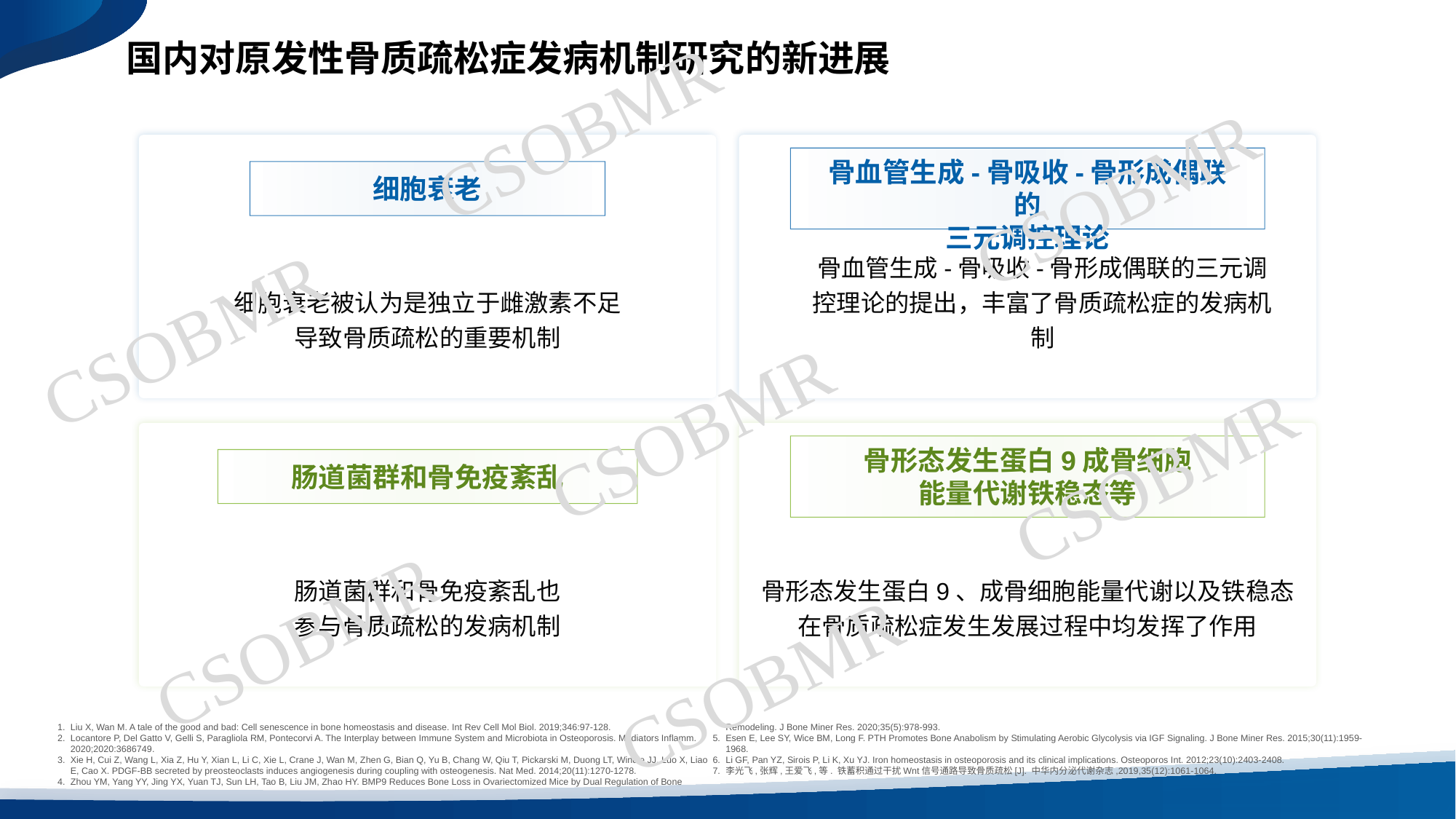

国内对原发性骨质疏松症发病机制研究的新进展
国内对原发性骨质疏松症发病机制研究的新进展
CSOBMR

CSOBMR

骨血管生成-骨吸收-骨形成偶联的
三元调控理论

细胞衰老
细胞衰老被认为是独立于雌激素不足导致骨质疏松的重要机制
骨血管生成-骨吸收-骨形成偶联的三元调控理论的提出，丰富了骨质疏松症的发病机制
CSOBMR
CSOBMR

CSOBMR

骨形态发生蛋白9成骨细胞能量代谢铁稳态等

肠道菌群和骨免疫紊乱
肠道菌群和骨免疫紊乱也参与骨质疏松的发病机制
骨形态发生蛋白9、成骨细胞能量代谢以及铁稳态在骨质疏松症发生发展过程中均发挥了作用
CSOBMR
CSOBMR
Liu X, Wan M. A tale of the good and bad: Cell senescence in bone homeostasis and disease. Int Rev Cell Mol Biol. 2019;346:97-128.
Locantore P, Del Gatto V, Gelli S, Paragliola RM, Pontecorvi A. The Interplay between Immune System and Microbiota in Osteoporosis. Mediators Inflamm. 2020;2020:3686749.
Xie H, Cui Z, Wang L, Xia Z, Hu Y, Xian L, Li C, Xie L, Crane J, Wan M, Zhen G, Bian Q, Yu B, Chang W, Qiu T, Pickarski M, Duong LT, Windle JJ, Luo X, Liao E, Cao X. PDGF-BB secreted by preosteoclasts induces angiogenesis during coupling with osteogenesis. Nat Med. 2014;20(11):1270-1278.
Zhou YM, Yang YY, Jing YX, Yuan TJ, Sun LH, Tao B, Liu JM, Zhao HY. BMP9 Reduces Bone Loss in Ovariectomized Mice by Dual Regulation of Bone Remodeling. J Bone Miner Res. 2020;35(5):978-993.
Esen E, Lee SY, Wice BM, Long F. PTH Promotes Bone Anabolism by Stimulating Aerobic Glycolysis via IGF Signaling. J Bone Miner Res. 2015;30(11):1959-1968.
Li GF, Pan YZ, Sirois P, Li K, Xu YJ. Iron homeostasis in osteoporosis and its clinical implications. Osteoporos Int. 2012;23(10):2403-2408.
李光飞,张辉,王爱飞,等. 铁蓄积通过干扰Wnt信号通路导致骨质疏松[J]. 中华内分泌代谢杂志,2019,35(12):1061-1064.